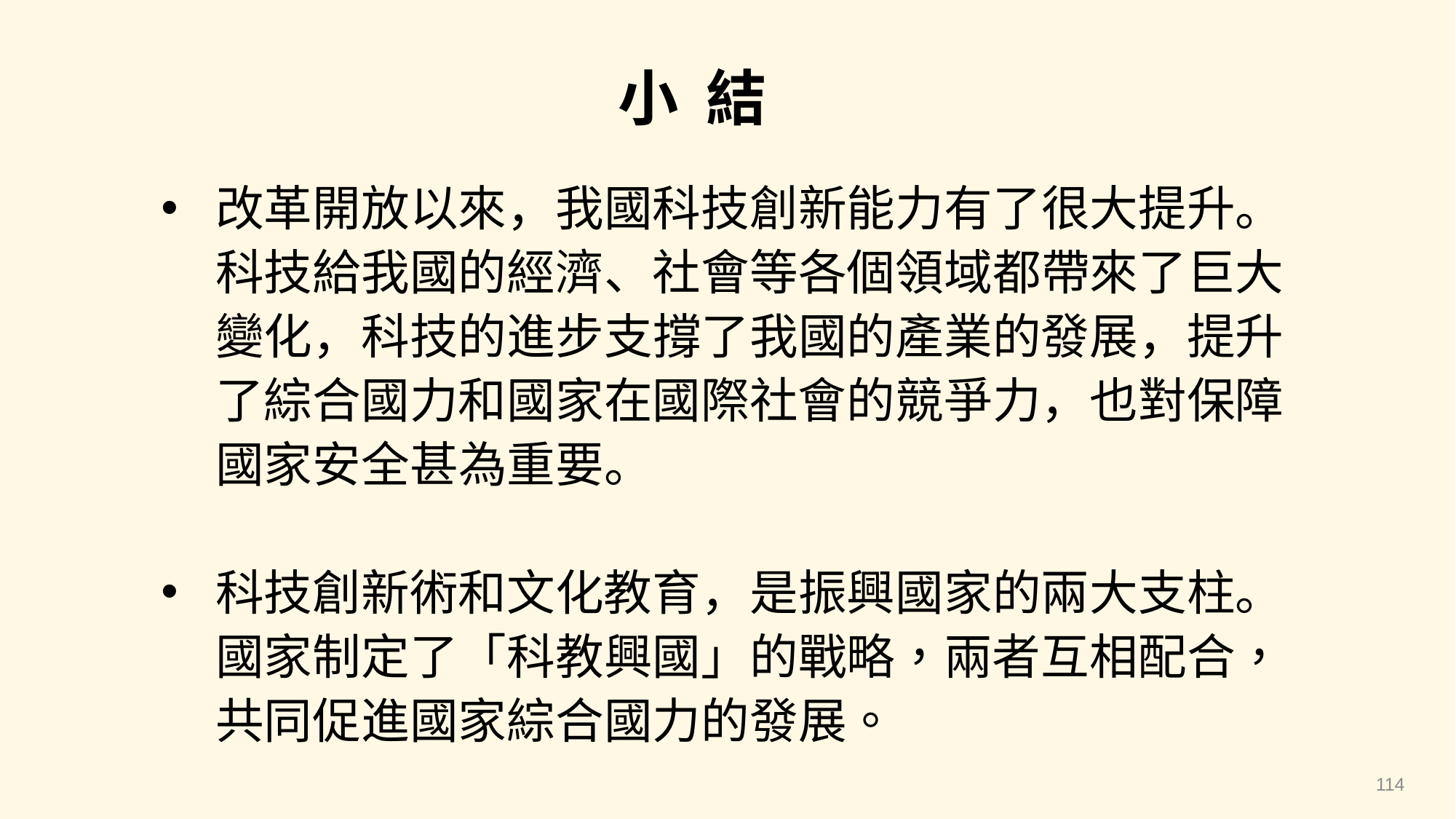

小  結
改革開放以來，我國科技創新能力有了很大提升。科技給我國的經濟、社會等各個領域都帶來了巨大變化，科技的進步支撐了我國的產業的發展，提升了綜合國力和國家在國際社會的競爭力，也對保障國家安全甚為重要。

科技創新術和文化教育，是振興國家的兩大支柱。國家制定了「科教興國」的戰略，兩者互相配合，共同促進國家綜合國力的發展。